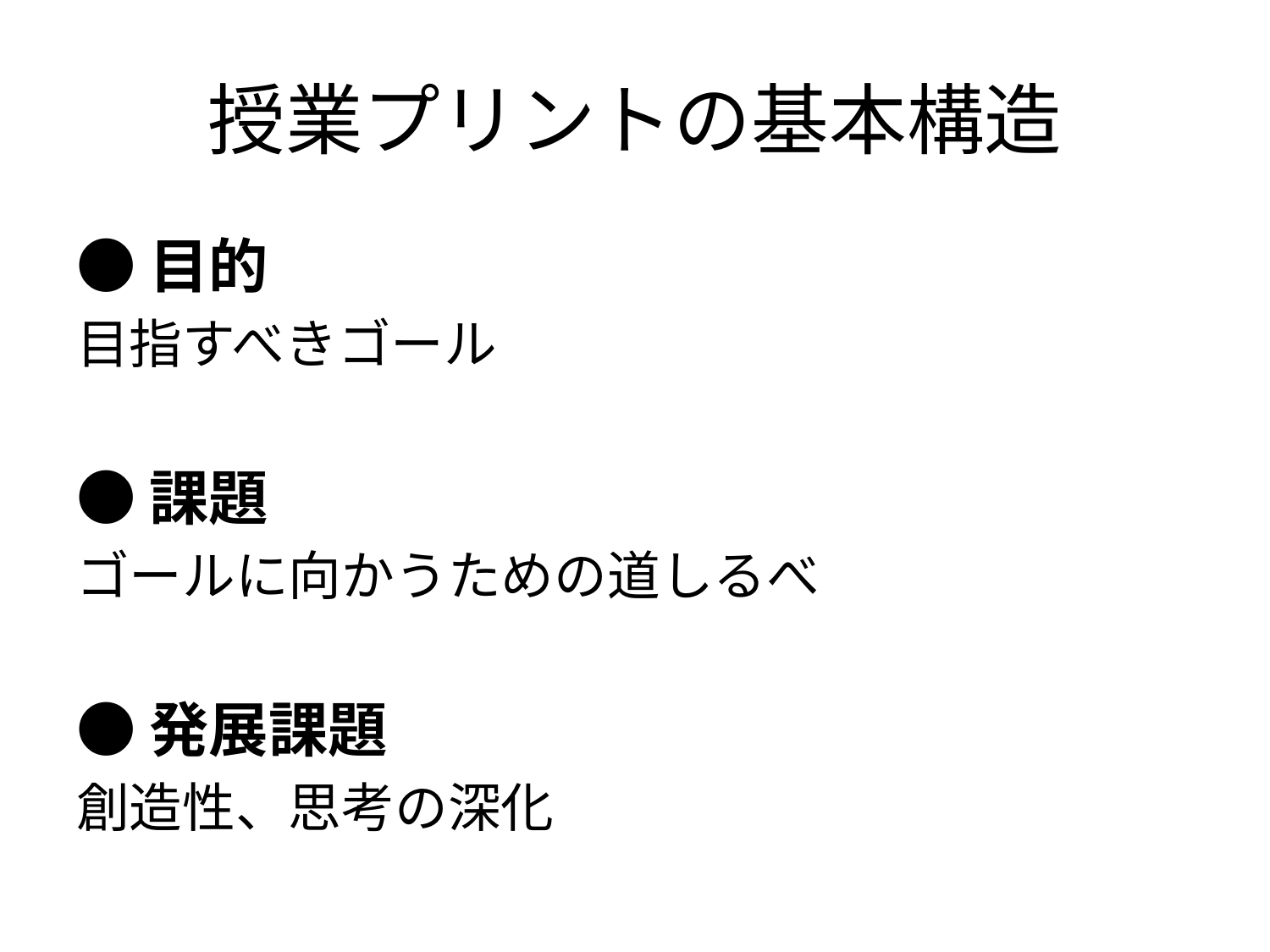

# 授業プリントの基本構造
●目的
目指すべきゴール

●課題
ゴールに向かうための道しるべ

●発展課題
創造性、思考の深化